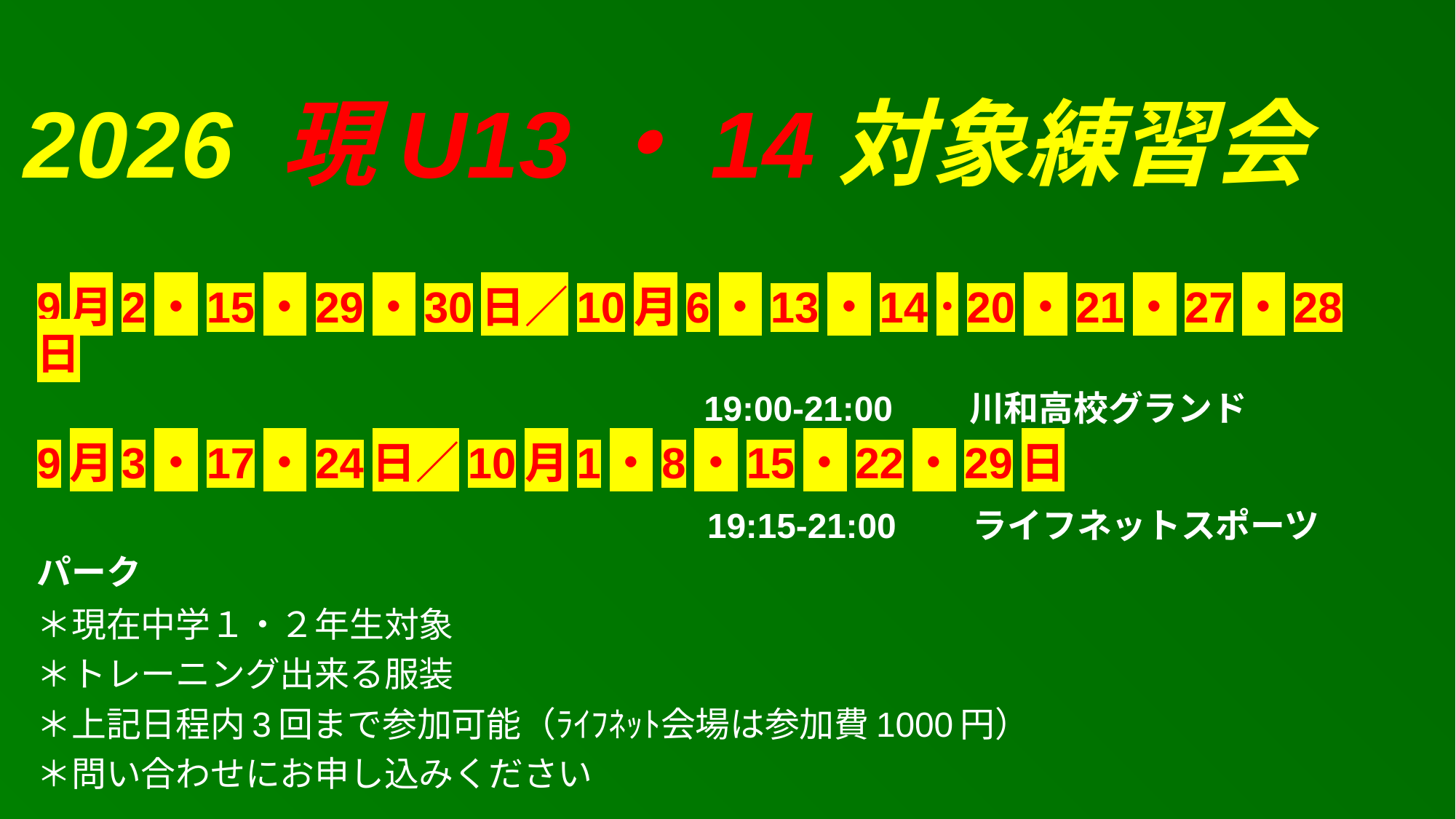

# 2026 現U13・14対象練習会
9月2・15・29・30日／10月6・13・14･20・21・27・28日
　　　　　　　　　　　　　　　　　　　19:00-21:00　　川和高校グランド
9月3・17・24日／10月1・8・15・22・29日
　　　　　　　　　　　　　　　 19:15-21:00　　ライフネットスポーツパーク
＊現在中学１・２年生対象
＊トレーニング出来る服装
＊上記日程内3回まで参加可能（ﾗｲﾌﾈｯﾄ会場は参加費1000円）
＊問い合わせにお申し込みください